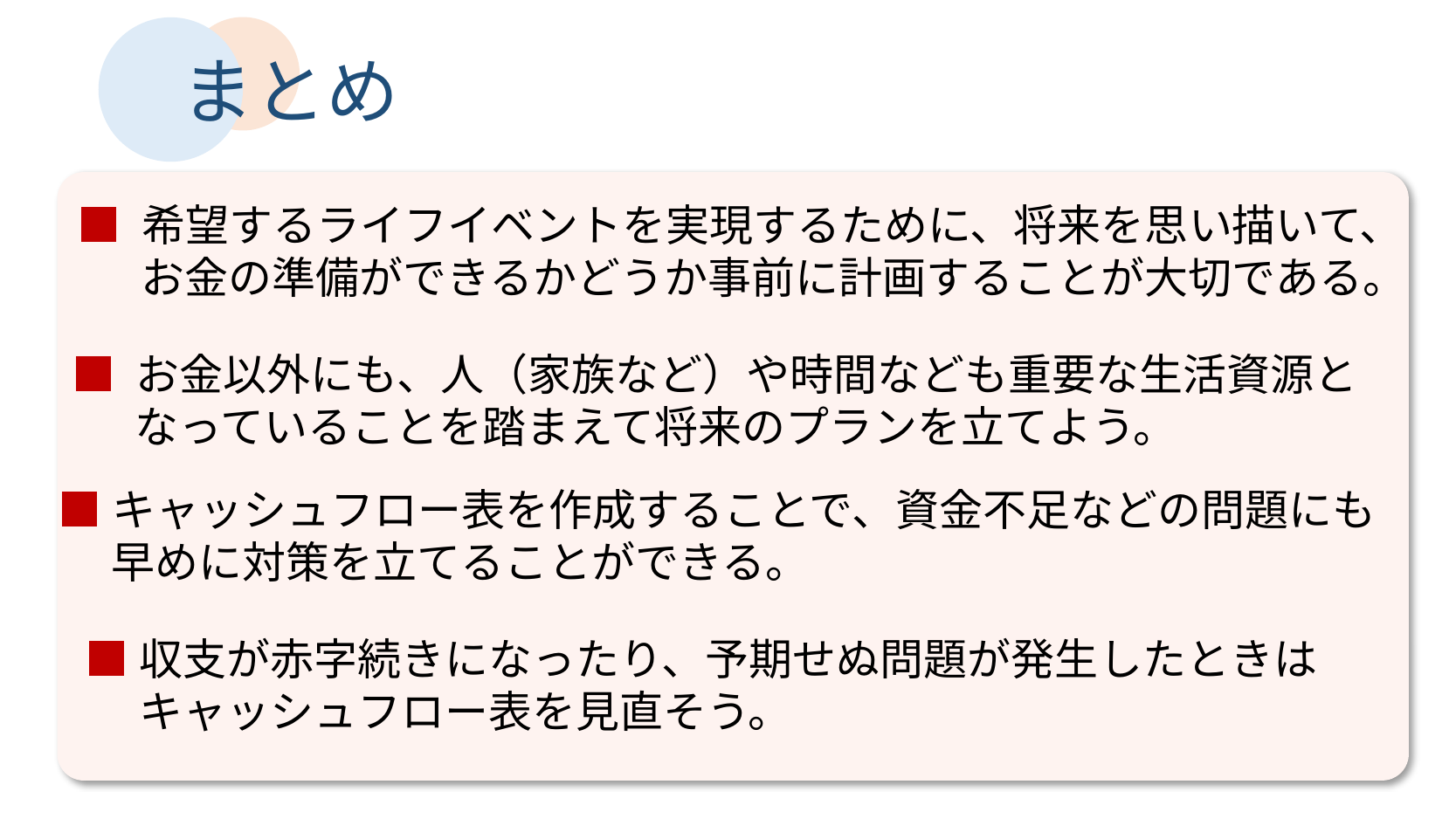

まとめ

■ 希望するライフイベントを実現するために、将来を思い描いて、
　  お金の準備ができるかどうか事前に計画することが大切である。
■ お金以外にも、人（家族など）や時間なども重要な生活資源と
　  なっていることを踏まえて将来のプランを立てよう。
■キャッシュフロー表を作成することで、資金不足などの問題にも
　 早めに対策を立てることができる。
■収支が赤字続きになったり、予期せぬ問題が発生したときは
　 キャッシュフロー表を見直そう。